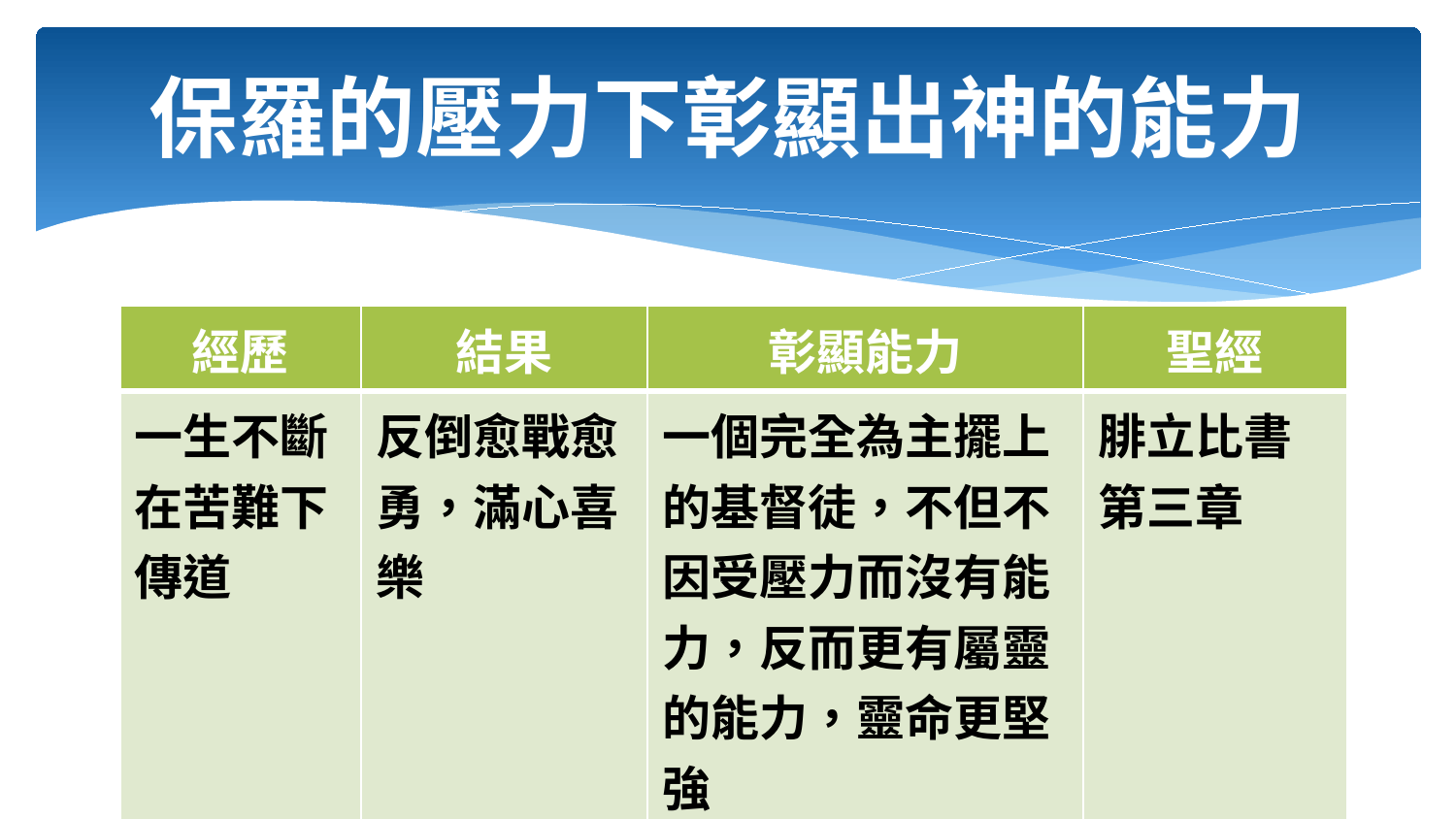

# 保羅的壓力下彰顯出神的能力
| 經歷 | 結果 | 彰顯能力 | 聖經 |
| --- | --- | --- | --- |
| 一生不斷在苦難下傳道 | 反倒愈戰愈勇，滿心喜樂 | 一個完全為主擺上的基督徒，不但不因受壓力而沒有能力，反而更有屬靈的能力，靈命更堅強 | 腓立比書第三章 |